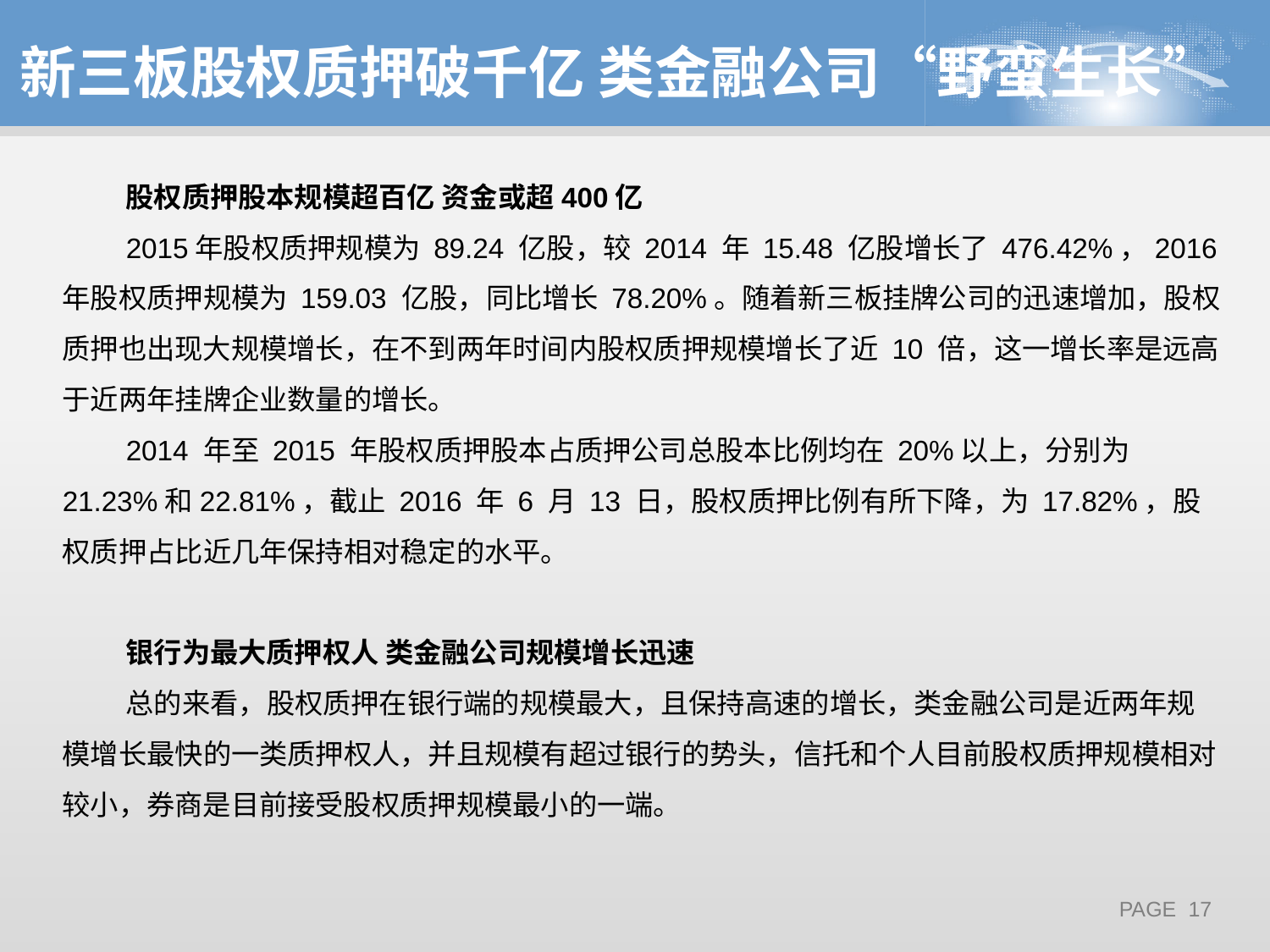

新三板股权质押破千亿 类金融公司“野蛮生长”
股权质押股本规模超百亿 资金或超400亿
2015年股权质押规模为 89.24 亿股，较 2014 年 15.48 亿股增长了 476.42%，2016 年股权质押规模为 159.03 亿股，同比增长 78.20%。随着新三板挂牌公司的迅速增加，股权质押也出现大规模增长，在不到两年时间内股权质押规模增长了近 10 倍，这一增长率是远高于近两年挂牌企业数量的增长。
2014 年至 2015 年股权质押股本占质押公司总股本比例均在 20%以上，分别为 21.23%和22.81%，截止 2016 年 6 月 13 日，股权质押比例有所下降，为 17.82%，股权质押占比近几年保持相对稳定的水平。

银行为最大质押权人 类金融公司规模增长迅速
总的来看，股权质押在银行端的规模最大，且保持高速的增长，类金融公司是近两年规模增长最快的一类质押权人，并且规模有超过银行的势头，信托和个人目前股权质押规模相对较小，券商是目前接受股权质押规模最小的一端。